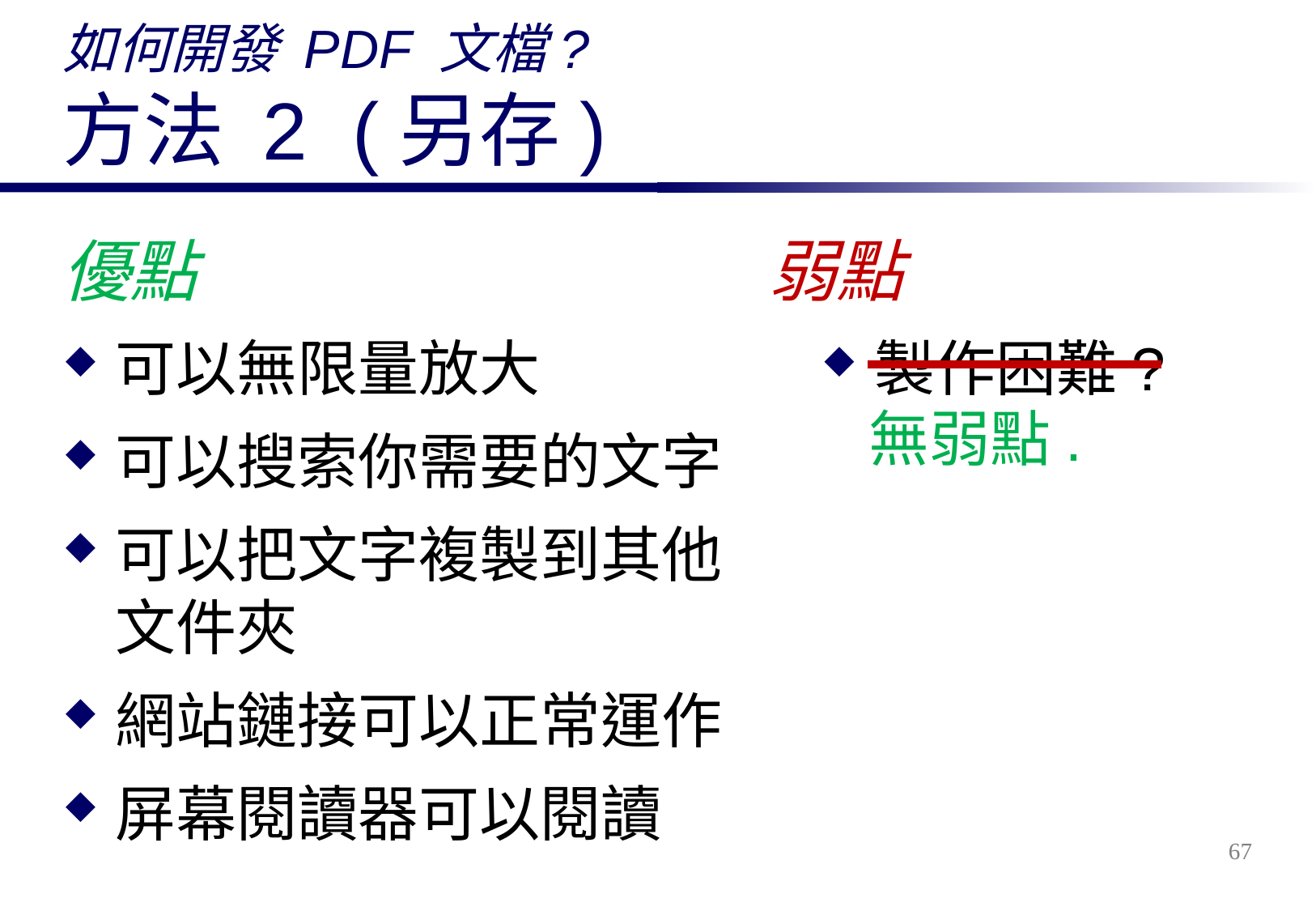

# 如何開發 PDF 文檔? 方法 2  (另存)
優點
可以無限量放大
可以搜索你需要的文字
可以把文字複製到其他文件夾
網站鏈接可以正常運作
屏幕閱讀器可以閱讀
弱點
製作困難?
無弱點.

67